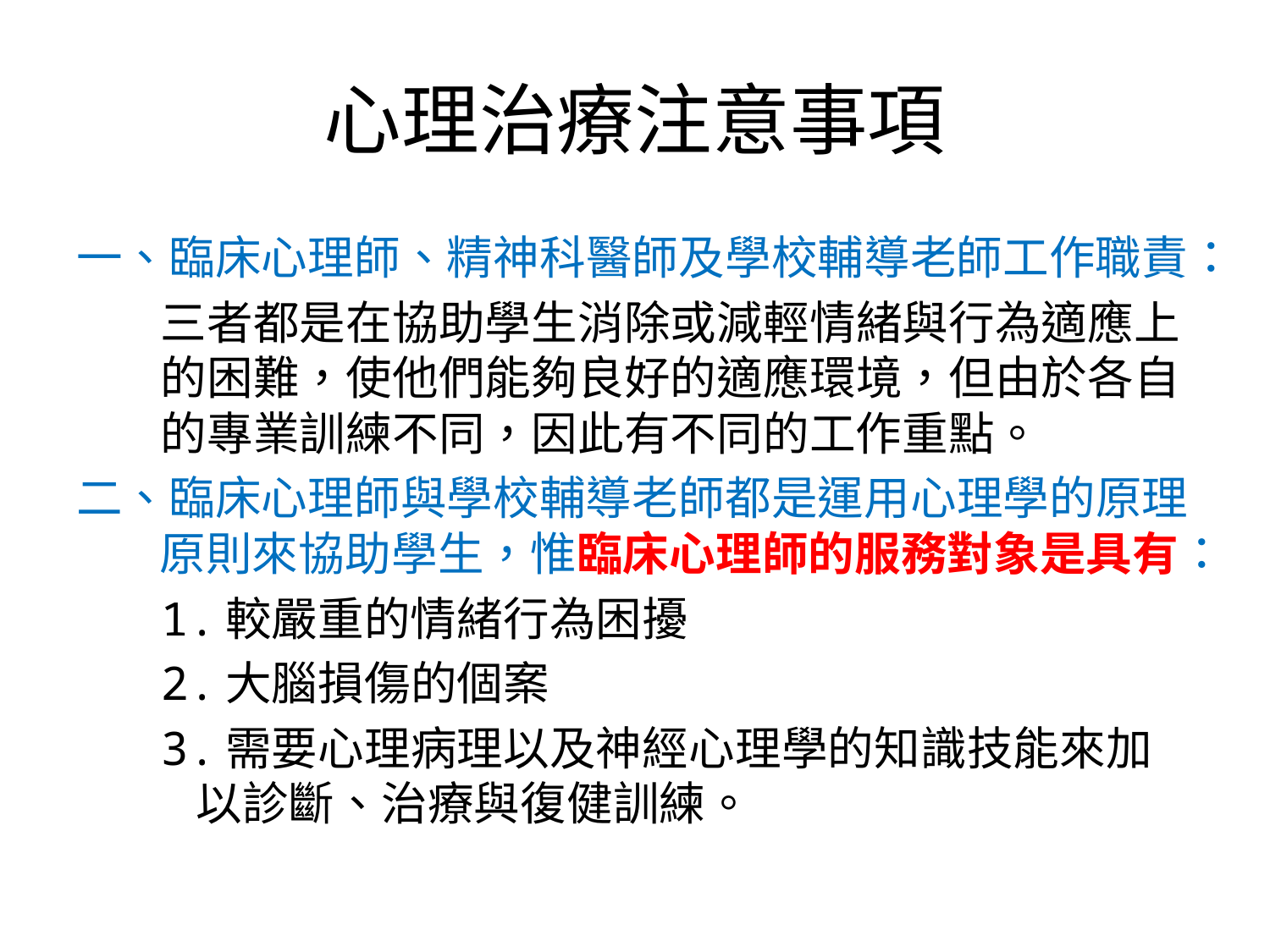

# 心理治療注意事項
一、臨床心理師、精神科醫師及學校輔導老師工作職責：
三者都是在協助學生消除或減輕情緒與行為適應上的困難，使他們能夠良好的適應環境，但由於各自的專業訓練不同，因此有不同的工作重點。
二、臨床心理師與學校輔導老師都是運用心理學的原理原則來協助學生，惟臨床心理師的服務對象是具有：
1.較嚴重的情緒行為困擾
2.大腦損傷的個案
3.需要心理病理以及神經心理學的知識技能來加以診斷、治療與復健訓練。